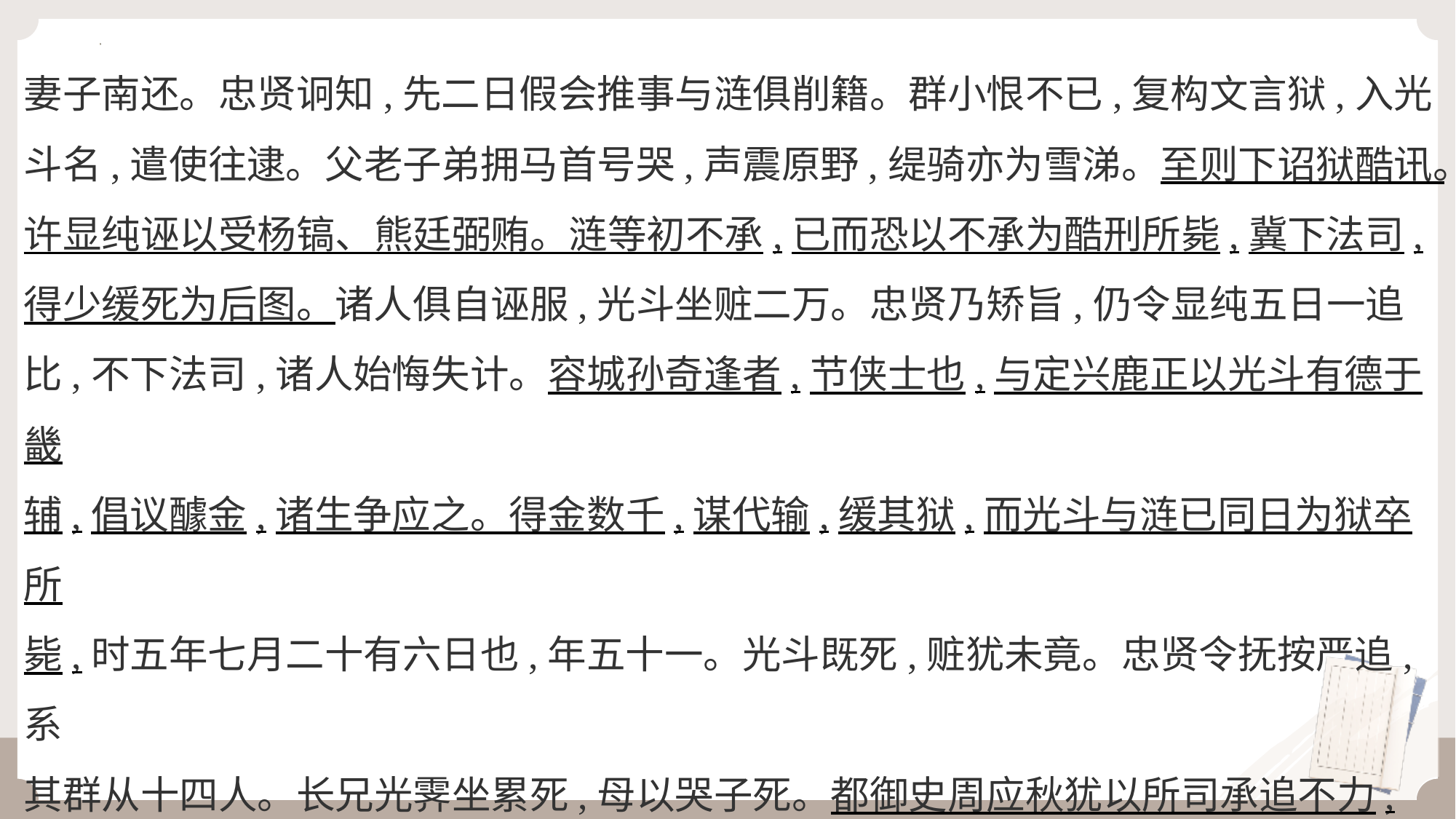

妻子南还。忠贤诇知,先二日假会推事与涟俱削籍。群小恨不已,复构文言狱,入光
斗名,遣使往逮。父老子弟拥马首号哭,声震原野,缇骑亦为雪涕。至则下诏狱酷讯。
许显纯诬以受杨镐、熊廷弼贿。涟等初不承,已而恐以不承为酷刑所毙,冀下法司,
得少缓死为后图。诸人俱自诬服,光斗坐赃二万。忠贤乃矫旨,仍令显纯五日一追
比,不下法司,诸人始悔失计。容城孙奇逢者,节侠士也,与定兴鹿正以光斗有德于畿
辅,倡议醵金,诸生争应之。得金数千,谋代输,缓其狱,而光斗与涟已同日为狱卒所
毙,时五年七月二十有六日也,年五十一。光斗既死,赃犹未竟。忠贤令抚按严追,系
其群从十四人。长兄光霁坐累死,母以哭子死。都御史周应秋犹以所司承追不力,
疏趣之,由是诸人家族尽破。忠贤既诛,赠光斗右都御史,录其一子。已,再赠太子少
保。福王时,追谥忠毅。
(节选自《明史·左光斗传》)